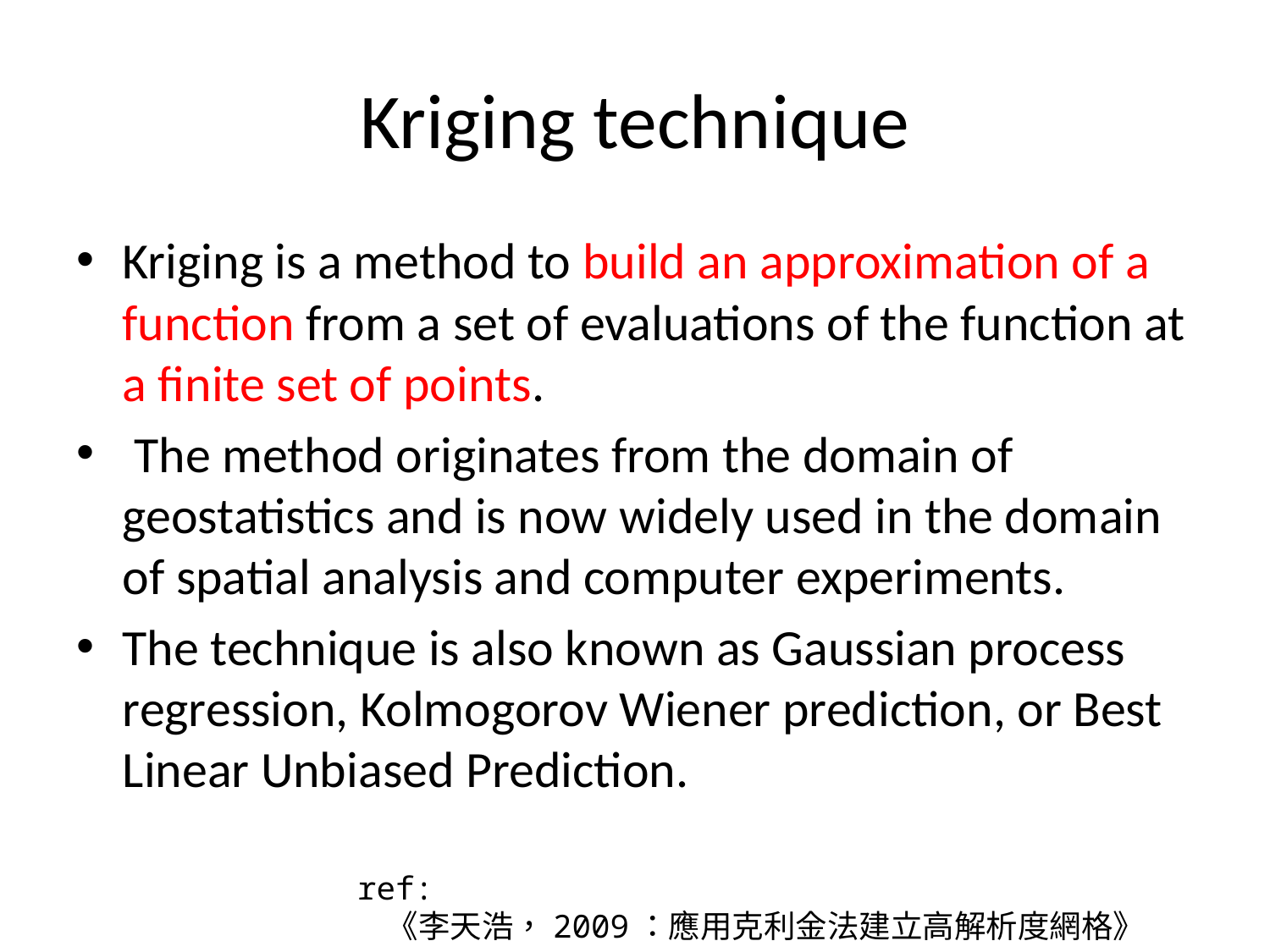

# Kriging technique
Kriging is a method to build an approximation of a function from a set of evaluations of the function at a finite set of points.
 The method originates from the domain of geostatistics and is now widely used in the domain of spatial analysis and computer experiments.
The technique is also known as Gaussian process regression, Kolmogorov Wiener prediction, or Best Linear Unbiased Prediction.
ref:
   《李天浩，2009：應用克利金法建立高解析度網格》